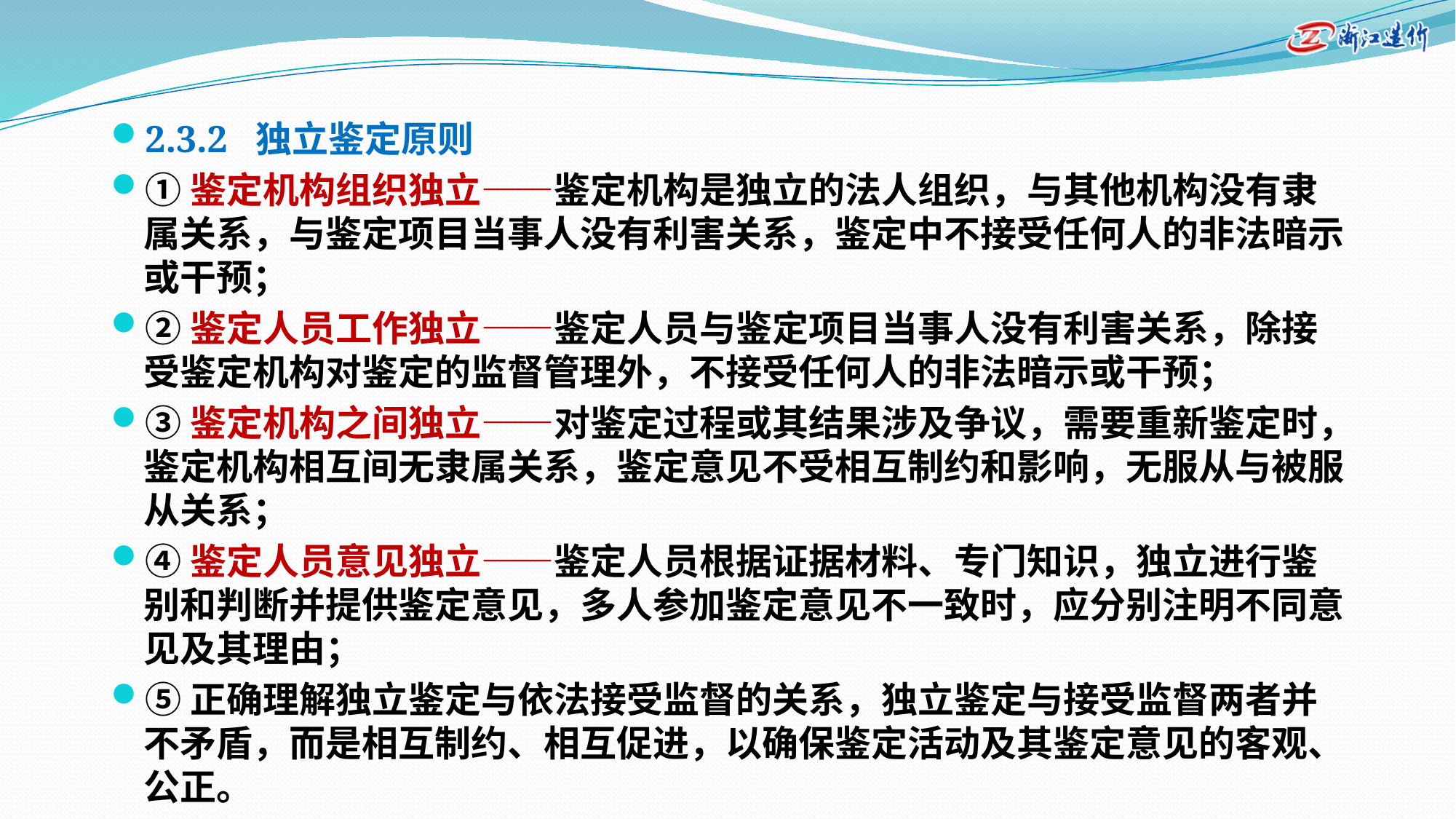

2.3.2  独立鉴定原则
①鉴定机构组织独立——鉴定机构是独立的法人组织，与其他机构没有隶属关系，与鉴定项目当事人没有利害关系，鉴定中不接受任何人的非法暗示或干预；
②鉴定人员工作独立——鉴定人员与鉴定项目当事人没有利害关系，除接受鉴定机构对鉴定的监督管理外，不接受任何人的非法暗示或干预；
③鉴定机构之间独立——对鉴定过程或其结果涉及争议，需要重新鉴定时，鉴定机构相互间无隶属关系，鉴定意见不受相互制约和影响，无服从与被服从关系；
④鉴定人员意见独立——鉴定人员根据证据材料、专门知识，独立进行鉴别和判断并提供鉴定意见，多人参加鉴定意见不一致时，应分别注明不同意见及其理由；
⑤正确理解独立鉴定与依法接受监督的关系，独立鉴定与接受监督两者并不矛盾，而是相互制约、相互促进，以确保鉴定活动及其鉴定意见的客观、公正。